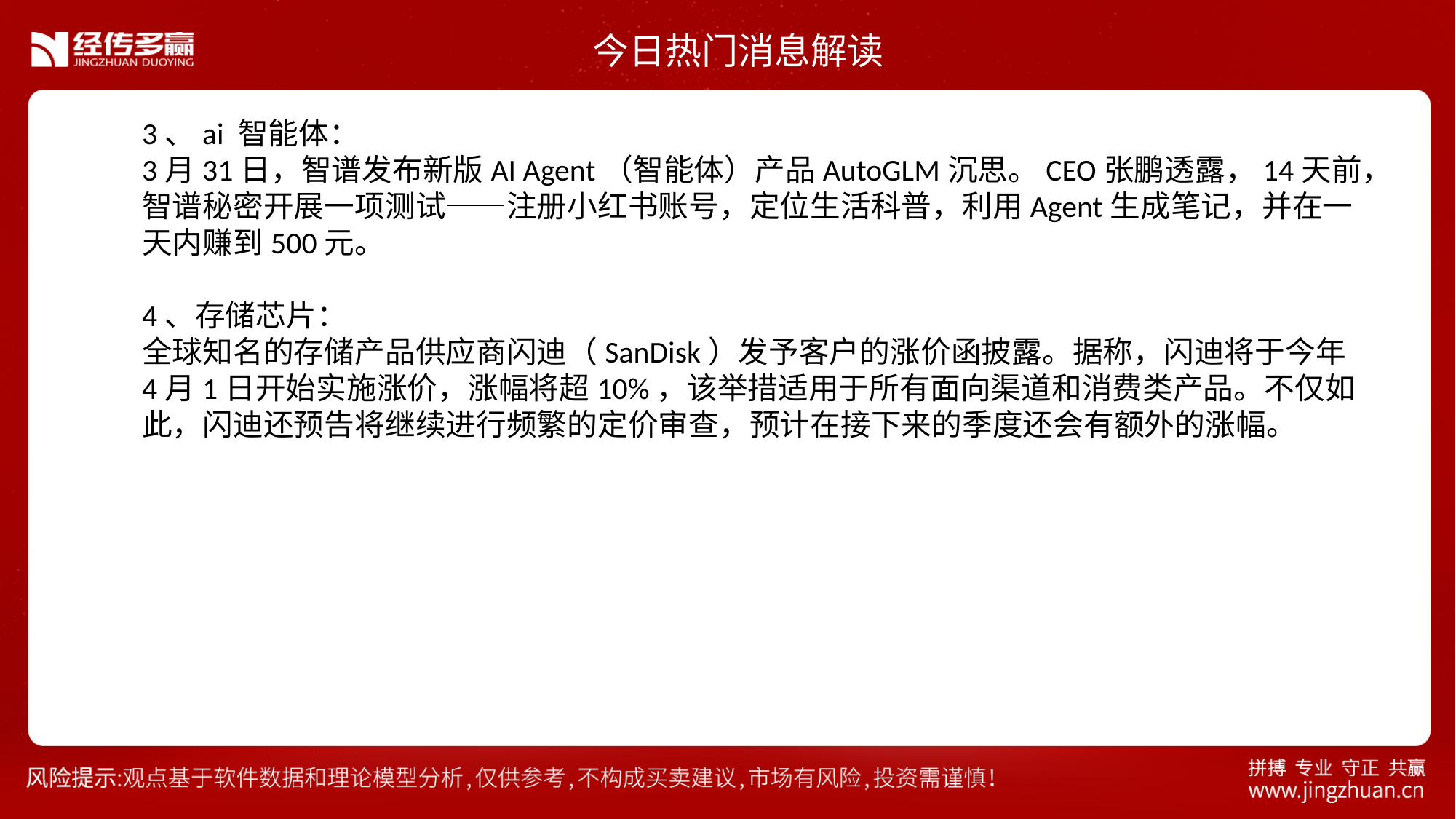

今日热门消息解读
3、ai 智能体：
3月31日，智谱发布新版AI Agent（智能体）产品AutoGLM沉思。CEO张鹏透露，14天前，智谱秘密开展一项测试——注册小红书账号，定位生活科普，利用Agent生成笔记，并在一天内赚到500元。

4、存储芯片：
全球知名的存储产品供应商闪迪（SanDisk）发予客户的涨价函披露。据称，闪迪将于今年4月1日开始实施涨价，涨幅将超10%，该举措适用于所有面向渠道和消费类产品。不仅如此，闪迪还预告将继续进行频繁的定价审查，预计在接下来的季度还会有额外的涨幅。